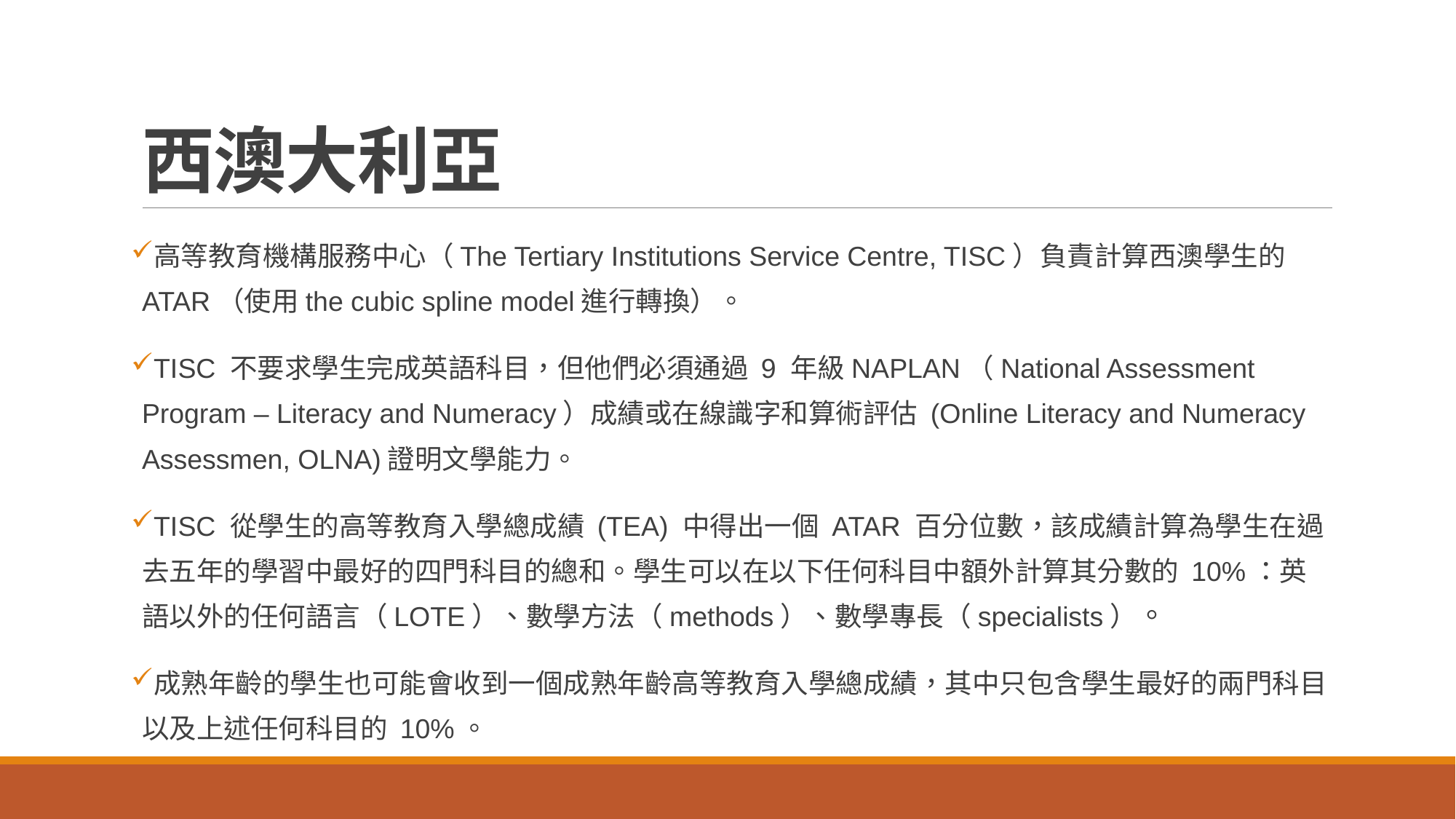

# 西澳大利亞
高等教育機構服務中心（The Tertiary Institutions Service Centre, TISC）負責計算西澳學生的ATAR（使用the cubic spline model進行轉換）。
TISC 不要求學生完成英語科目，但他們必須通過 9 年級NAPLAN（National Assessment Program – Literacy and Numeracy）成績或在線識字和算術評估 (Online Literacy and Numeracy Assessmen, OLNA)證明文學能力。
TISC 從學生的高等教育入學總成績 (TEA) 中得出一個 ATAR 百分位數，該成績計算為學生在過去五年的學習中最好的四門科目的總和。學生可以在以下任何科目中額外計算其分數的 10%：英語以外的任何語言（LOTE）、數學方法（methods）、數學專長（specialists）。
成熟年齡的學生也可能會收到一個成熟年齡高等教育入學總成績，其中只包含學生最好的兩門科目以及上述任何科目的 10%。